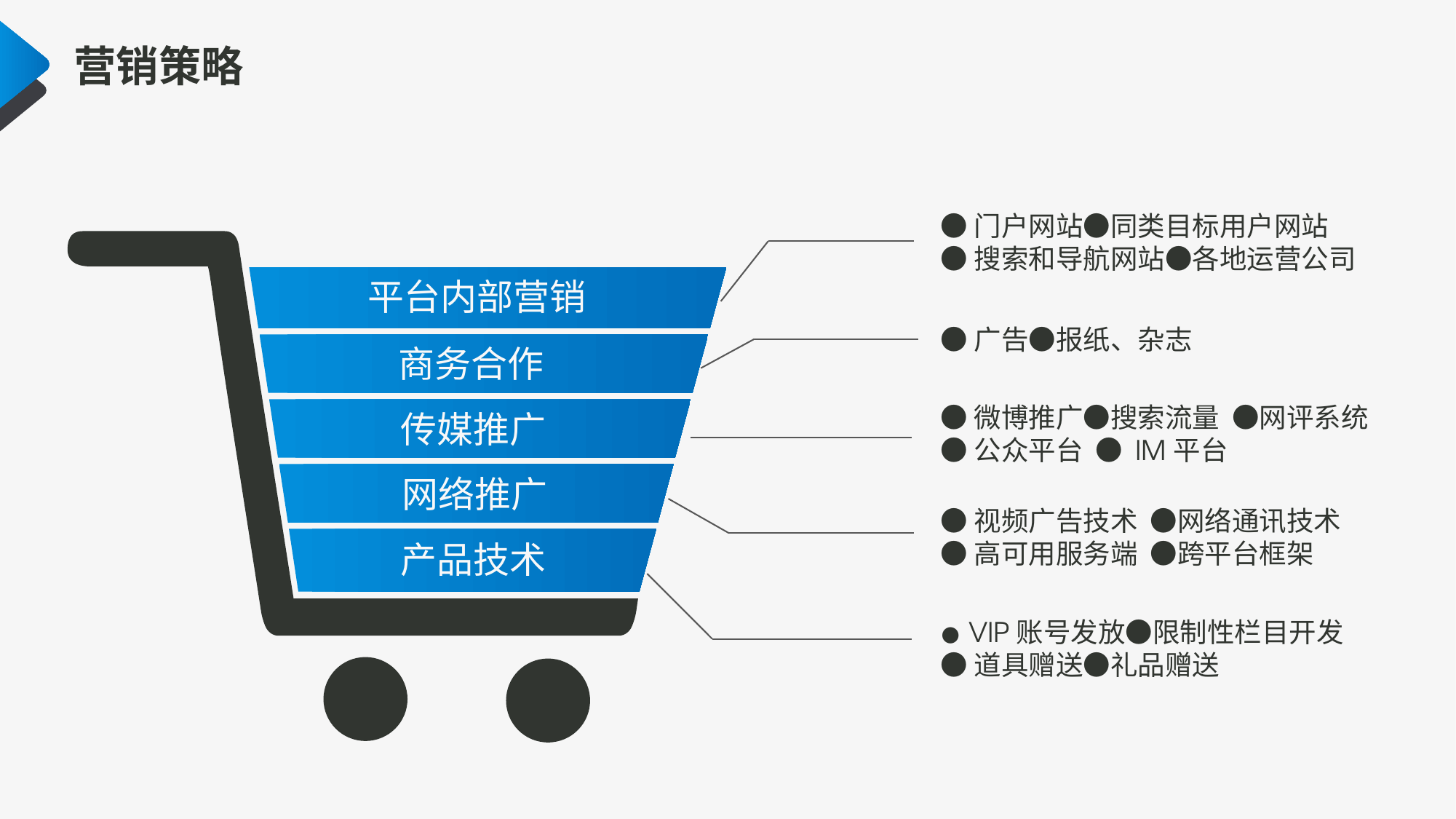

营销策略

●门户网站●同类目标用户网站
●搜索和导航网站●各地运营公司

平台内部营销
●广告●报纸、杂志

商务合作
●微博推广●搜索流量  ●网评系统
●公众平台  ● IM平台

传媒推广

网络推广
●视频广告技术  ●网络通讯技术
●高可用服务端  ●跨平台框架

产品技术
● VIP账号发放●限制性栏目开发
●道具赠送●礼品赠送